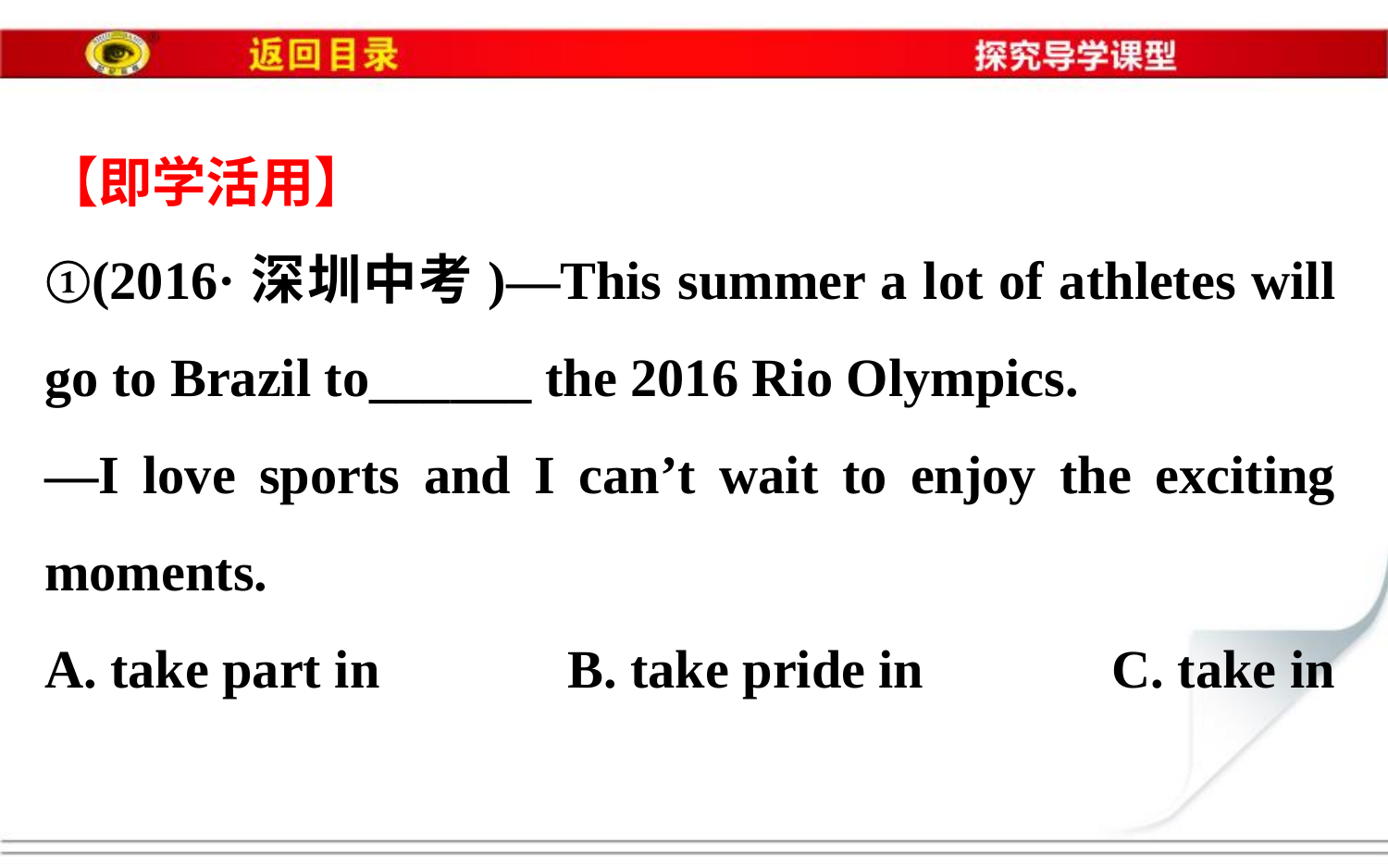

【即学活用】
①(2016·深圳中考)—This summer a lot of athletes will go to Brazil to______ the 2016 Rio Olympics.
—I love sports and I can’t wait to enjoy the exciting moments.
A. take part in　　　B. take pride in　　　C. take in